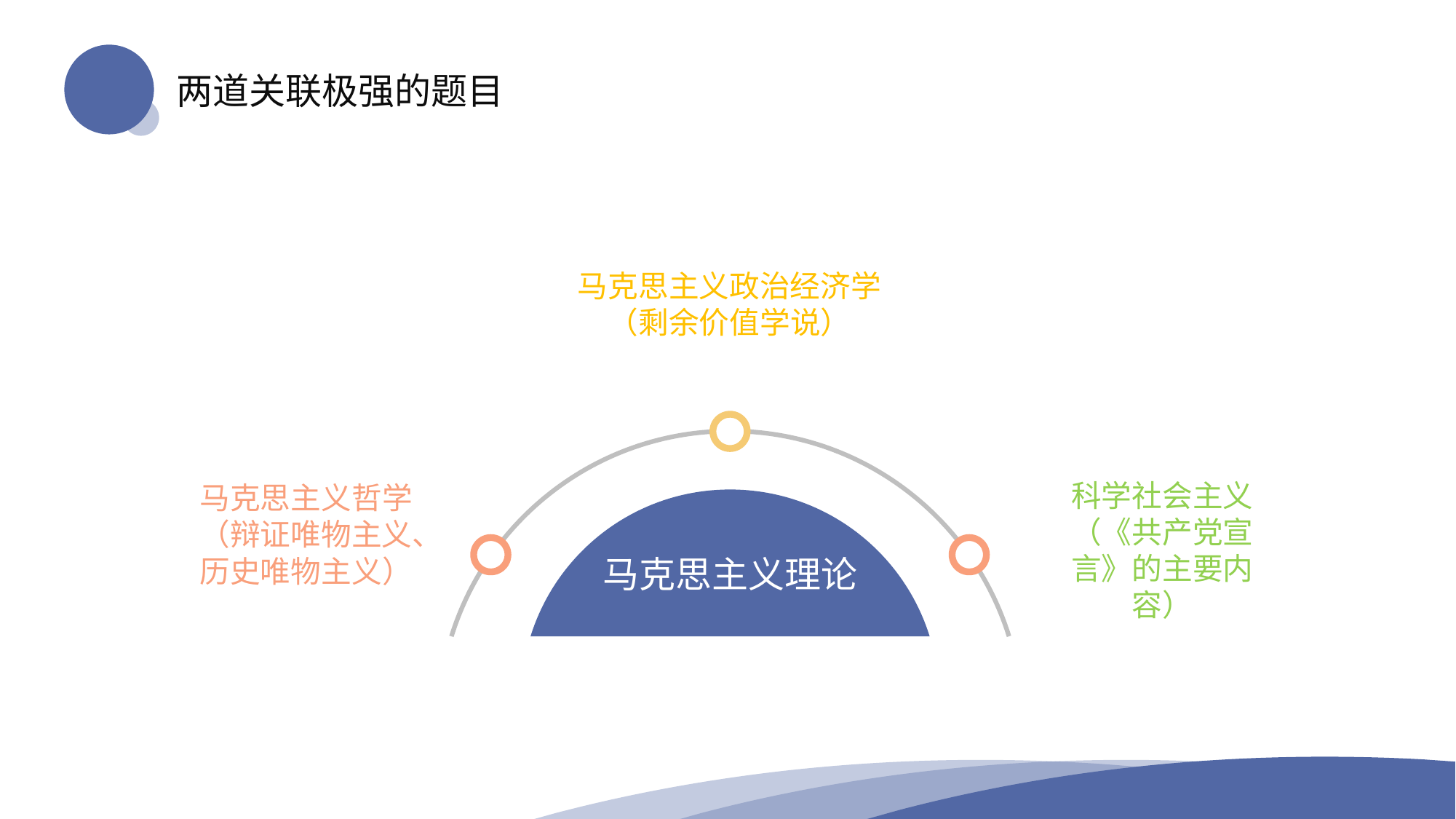

两道关联极强的题目
马克思主义政治经济学（剩余价值学说）

马克思主义哲学（辩证唯物主义、历史唯物主义）

科学社会主义（《共产党宣言》的主要内容）
马克思主义理论